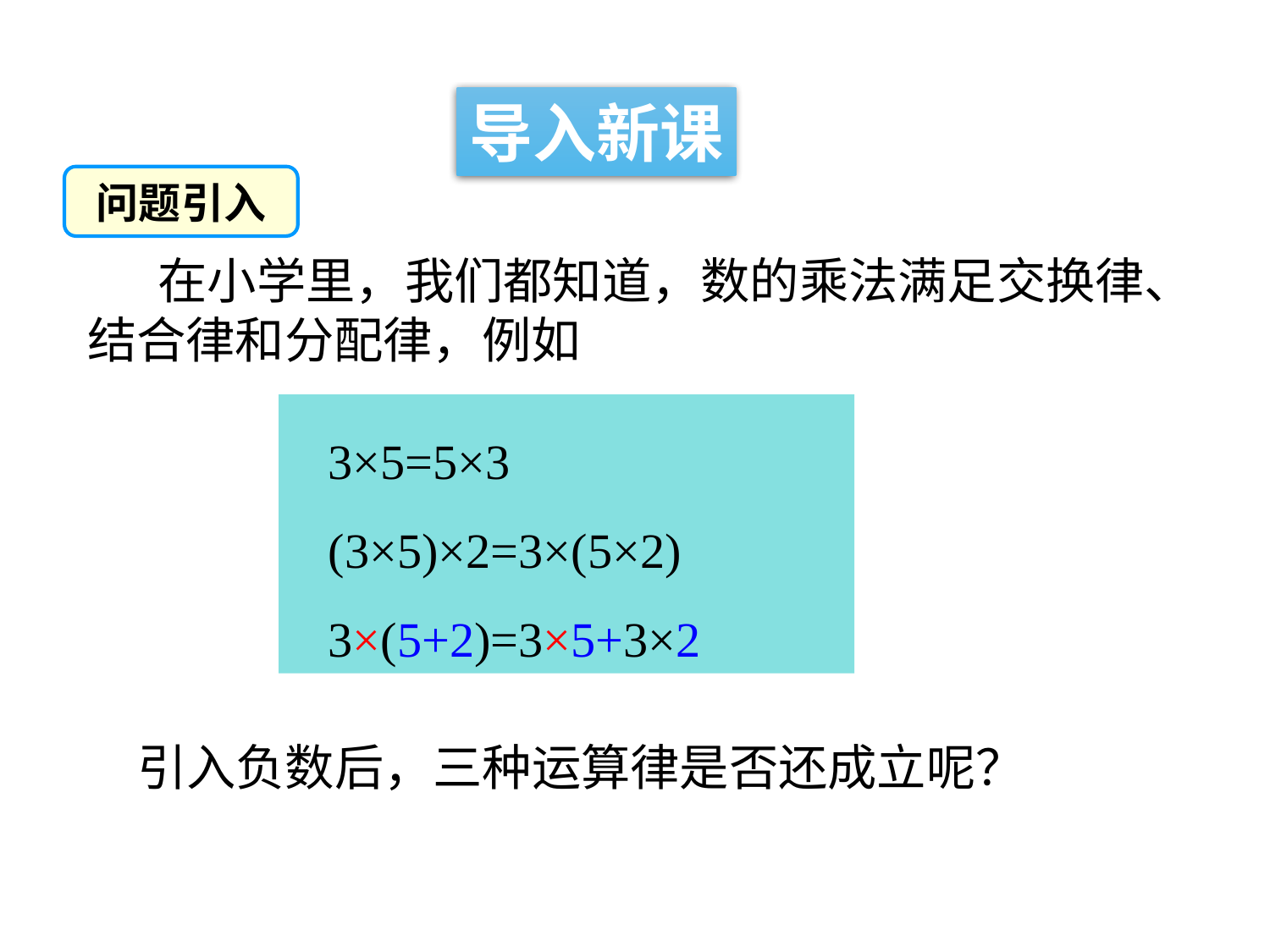

导入新课
问题引入
  在小学里，我们都知道，数的乘法满足交换律、结合律和分配律，例如
3×5=5×3
(3×5)×2=3×(5×2)
3×(5+2)=3×5+3×2
引入负数后，三种运算律是否还成立呢？